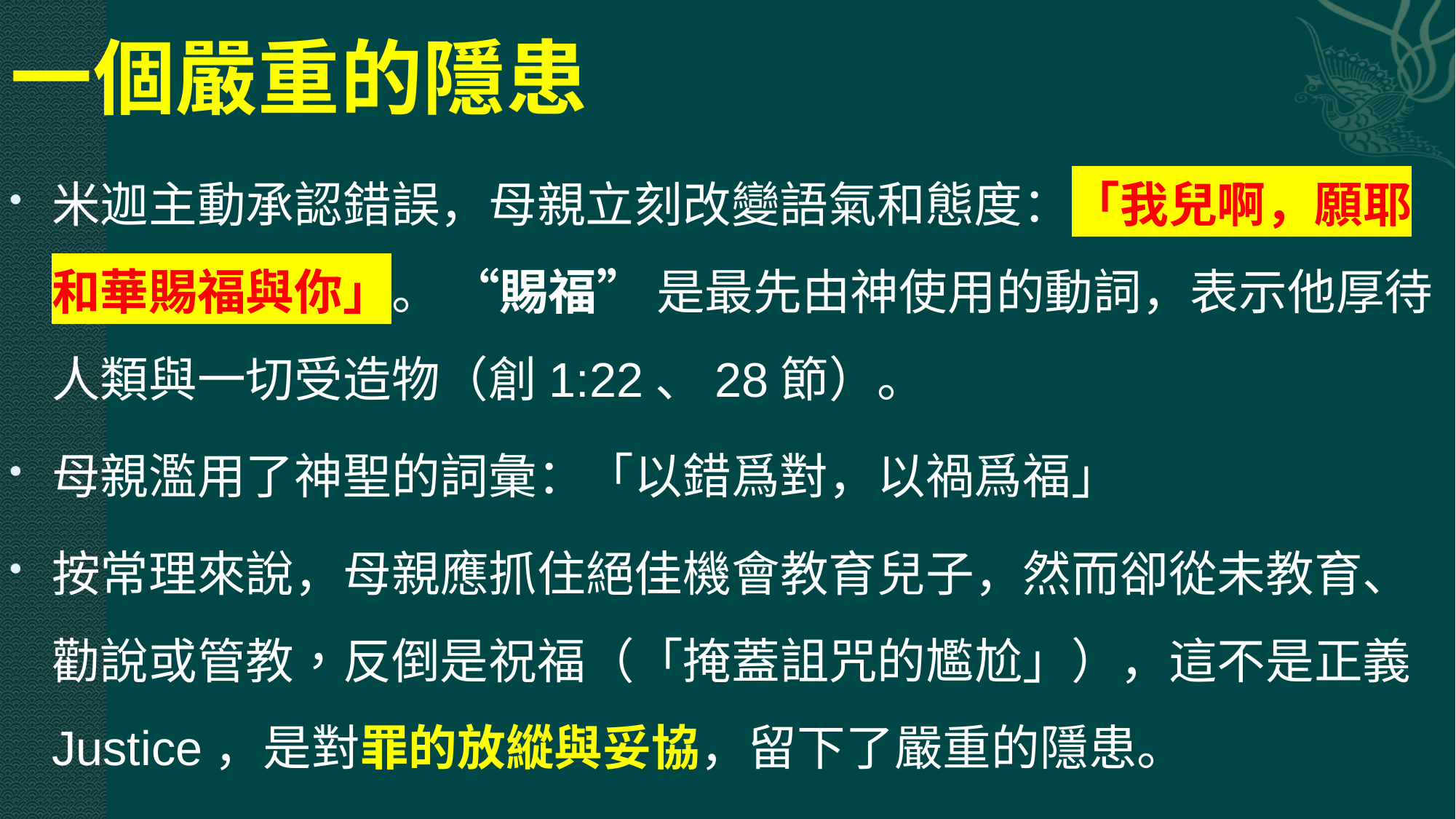

# 一個嚴重的隱患
米迦主動承認錯誤，母親立刻改變語氣和態度：「我兒啊，願耶和華賜福與你」。 “賜福” 是最先由神使用的動詞，表示他厚待人類與一切受造物（創1:22、28節）。
母親濫用了神聖的詞彙：「以錯爲對，以禍爲福」
按常理來說，母親應抓住絕佳機會教育兒子，然而卻從未教育、勸說或管教，反倒是祝福（「掩蓋詛咒的尷尬」），這不是正義 Justice，是對罪的放縱與妥協，留下了嚴重的隱患。